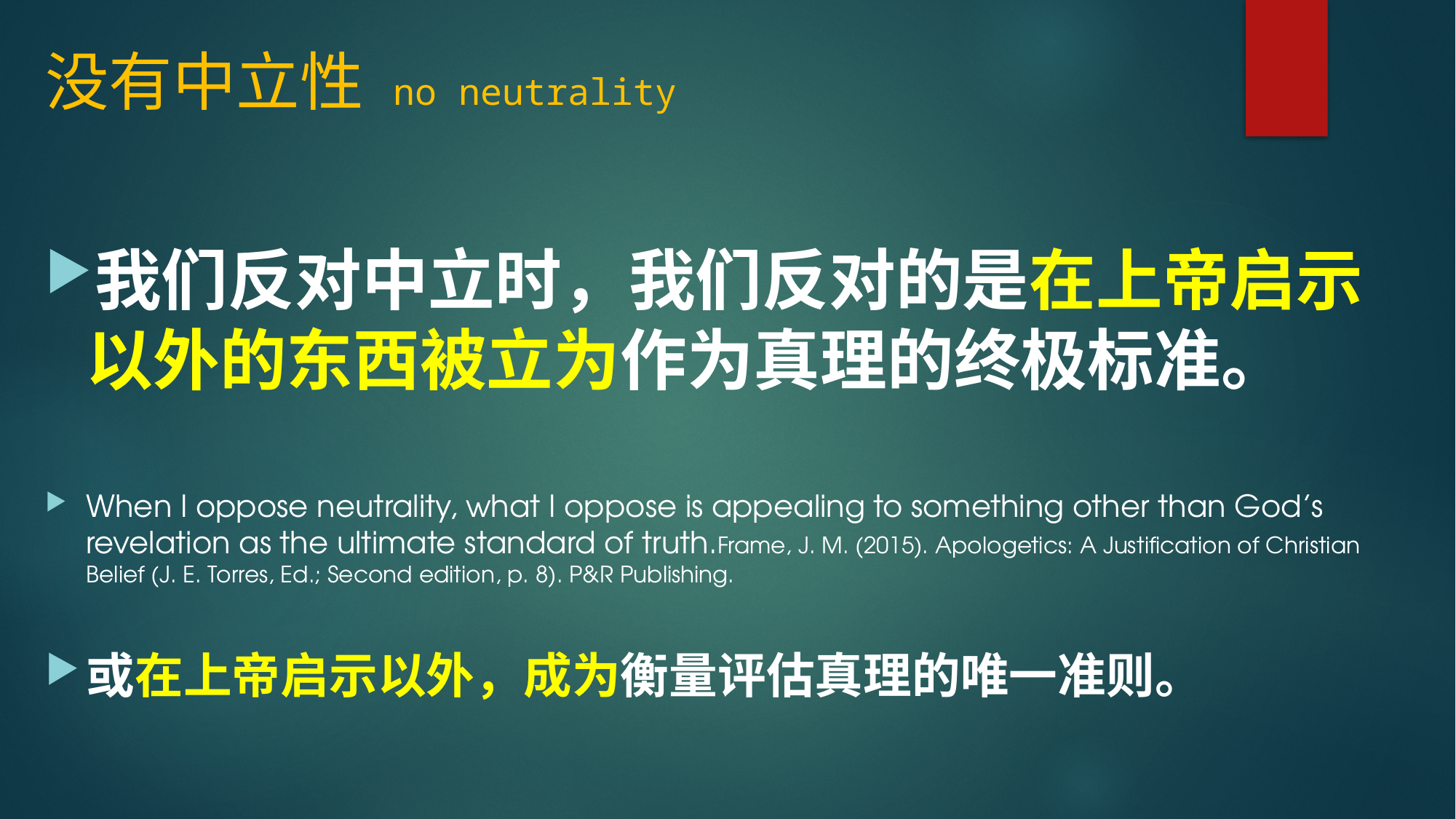

# 没有中立性 no neutrality

我们反对中立时，我们反对的是在上帝启示以外的东西被立为作为真理的终极标准。

When I oppose neutrality, what I oppose is appealing to something other than God’s revelation as the ultimate standard of truth.Frame, J. M. (2015). Apologetics: A Justification of Christian Belief (J. E. Torres, Ed.; Second edition, p. 8). P&R Publishing.

或在上帝启示以外，成为衡量评估真理的唯一准则。